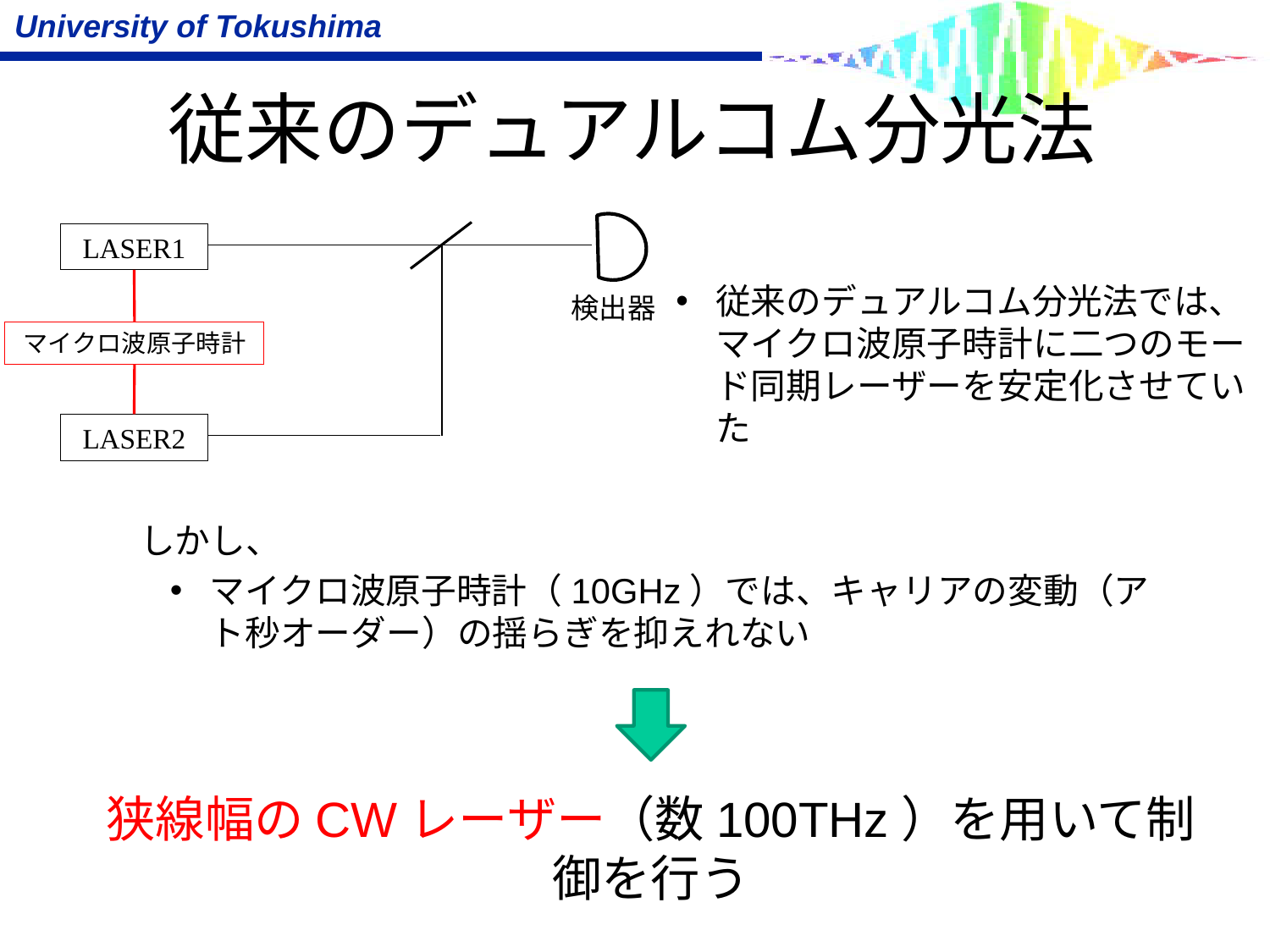

# 従来のデュアルコム分光法

LASER1
検出器
LASER2
マイクロ波原子時計
従来のデュアルコム分光法では、マイクロ波原子時計に二つのモード同期レーザーを安定化させていた
しかし、
マイクロ波原子時計（10GHz）では、キャリアの変動（アト秒オーダー）の揺らぎを抑えれない

狭線幅のCWレーザー（数100THz）を用いて制御を行う